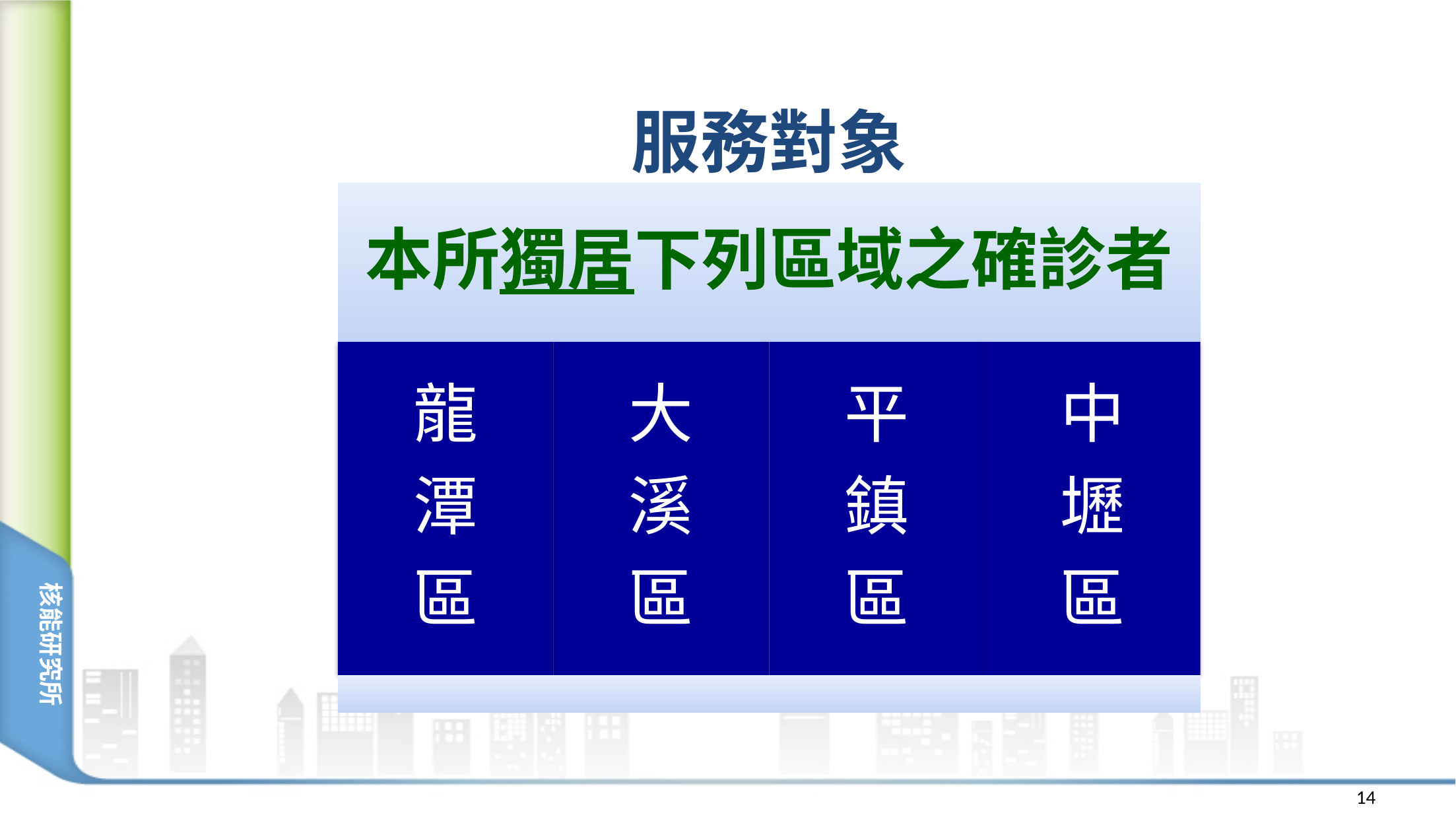

# 服務對象
本所獨居下列區域之確診者
龍
潭
區
大
溪
區
平
鎮
區
中
壢
區
14